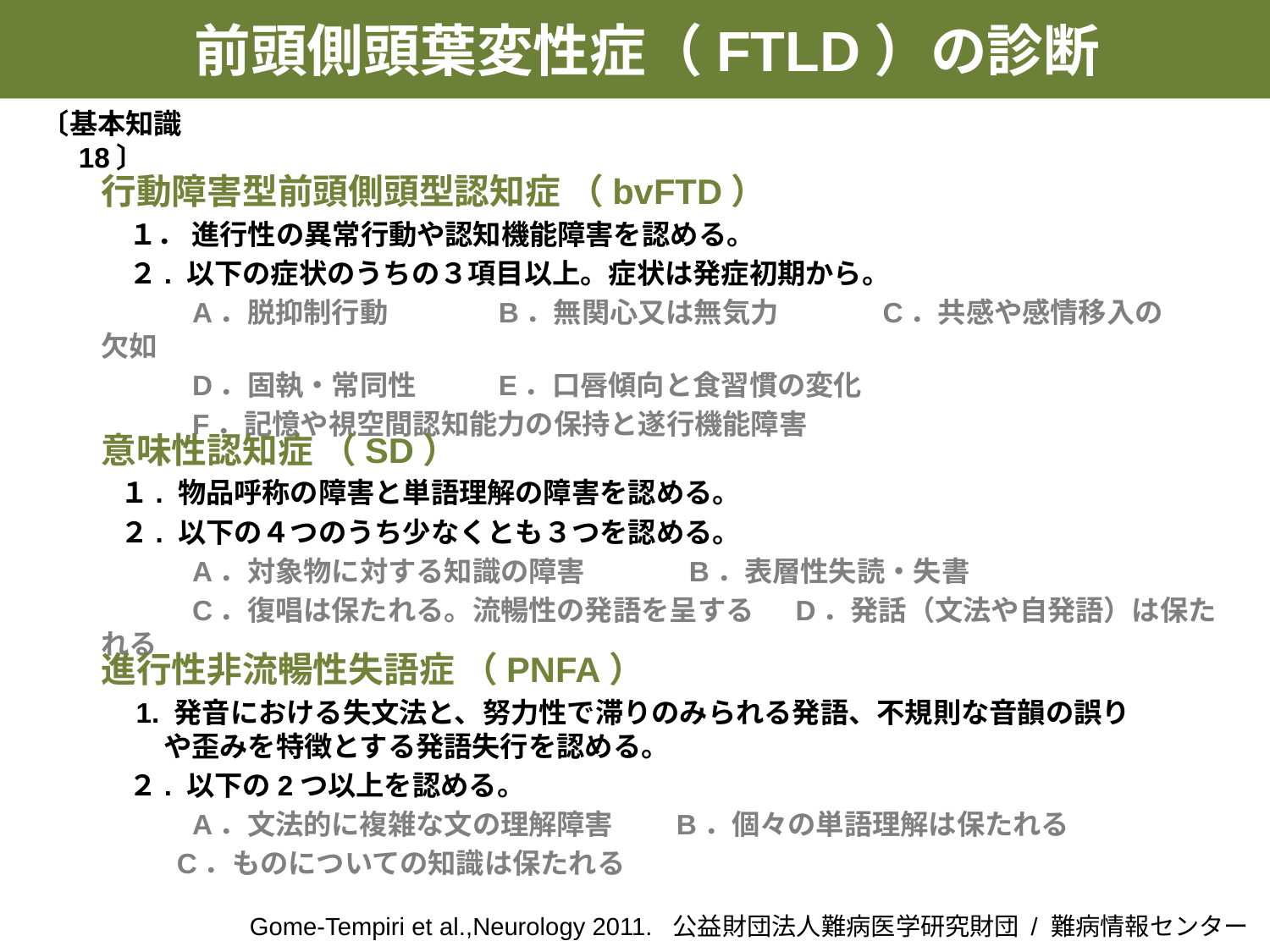

前頭側頭葉変性症（FTLD）の診断
〔基本知識 18〕
行動障害型前頭側頭型認知症 （bvFTD）
　１． 進行性の異常行動や認知機能障害を認める。
　２. 以下の症状のうちの３項目以上。症状は発症初期から。
　　　A．脱抑制行動　　   　B．無関心又は無気力　  　　C．共感や感情移入の欠如
　　　D．固執・常同性　   　E．口唇傾向と食習慣の変化
　　　F．記憶や視空間認知能力の保持と遂行機能障害
意味性認知症 （SD）
  １. 物品呼称の障害と単語理解の障害を認める。
  ２. 以下の４つのうち少なくとも３つを認める。
　　　A．対象物に対する知識の障害　  　　B．表層性失読・失書
　　　C．復唱は保たれる。流暢性の発語を呈する　 D．発話（文法や自発語）は保たれる
進行性非流暢性失語症 （PNFA）
　1. 発音における失文法と、努力性で滞りのみられる発語、不規則な音韻の誤りや歪みを特徴とする発語失行を認める。
　２. 以下の2つ以上を認める。
　　　A．文法的に複雑な文の理解障害　　B．個々の単語理解は保たれる
　  　C．ものについての知識は保たれる
Gome-Tempiri et al.,Neurology 2011.  公益財団法人難病医学研究財団 / 難病情報センター